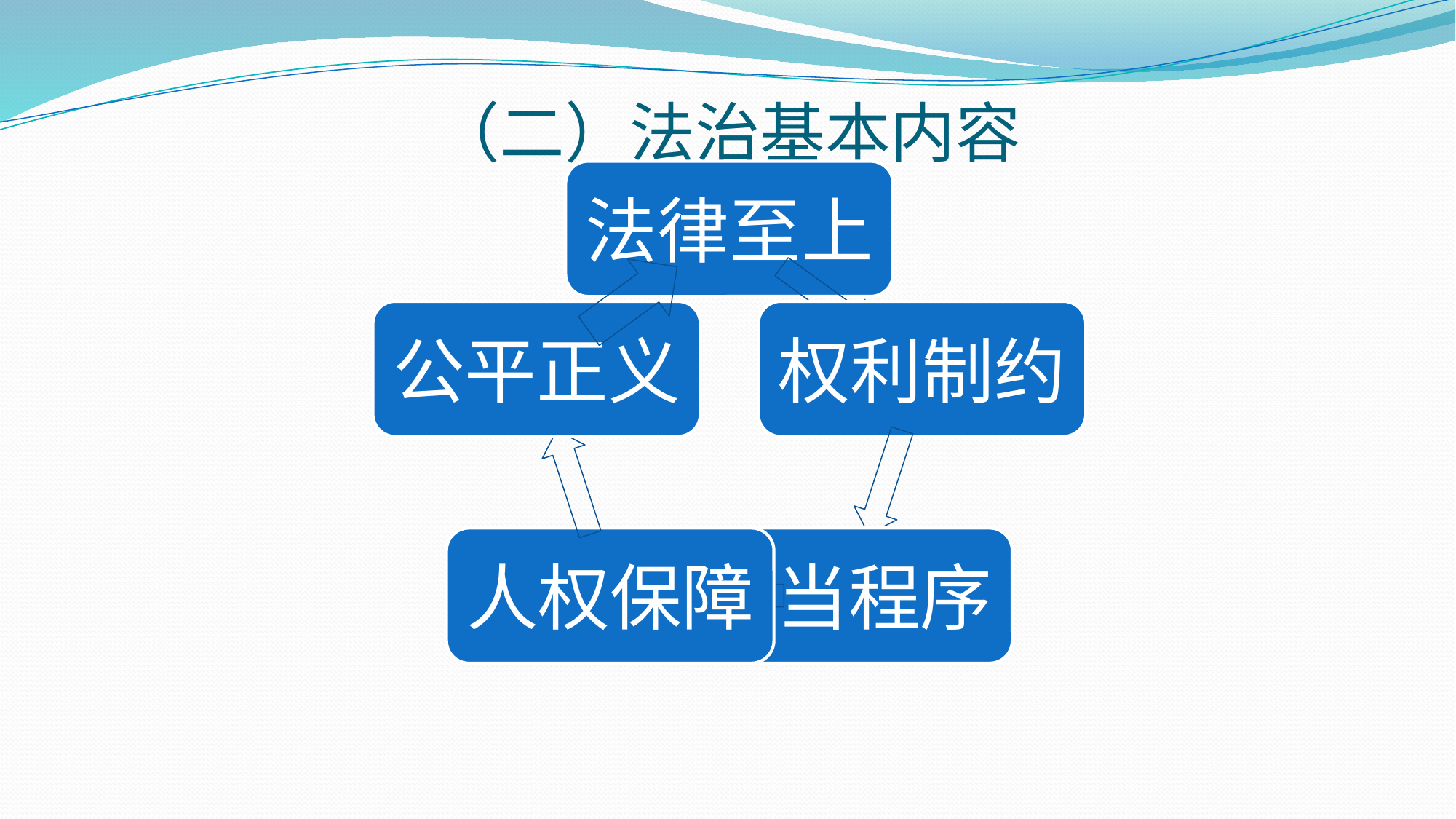

# （二）法治基本内容
法律至上
权利制约
人权保障
公平正义
正当程序